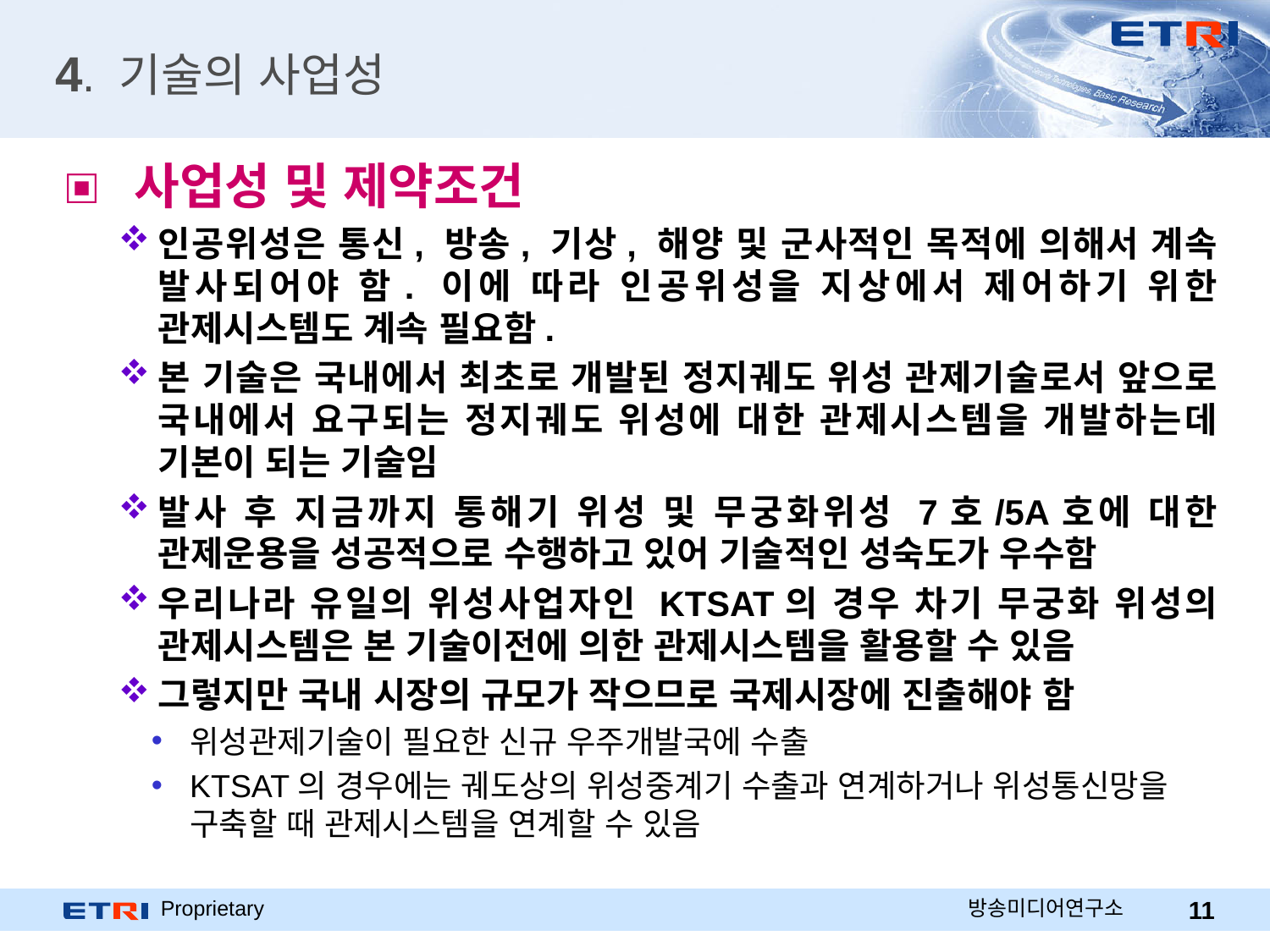

# 4. 기술의 사업성
 사업성 및 제약조건
인공위성은 통신, 방송, 기상, 해양 및 군사적인 목적에 의해서 계속 발사되어야 함. 이에 따라 인공위성을 지상에서 제어하기 위한 관제시스템도 계속 필요함.
본 기술은 국내에서 최초로 개발된 정지궤도 위성 관제기술로서 앞으로 국내에서 요구되는 정지궤도 위성에 대한 관제시스템을 개발하는데 기본이 되는 기술임
발사 후 지금까지 통해기 위성 및 무궁화위성 7호/5A호에 대한 관제운용을 성공적으로 수행하고 있어 기술적인 성숙도가 우수함
우리나라 유일의 위성사업자인 KTSAT의 경우 차기 무궁화 위성의 관제시스템은 본 기술이전에 의한 관제시스템을 활용할 수 있음
그렇지만 국내 시장의 규모가 작으므로 국제시장에 진출해야 함
위성관제기술이 필요한 신규 우주개발국에 수출
KTSAT의 경우에는 궤도상의 위성중계기 수출과 연계하거나 위성통신망을 구축할 때 관제시스템을 연계할 수 있음
방송미디어연구소
11